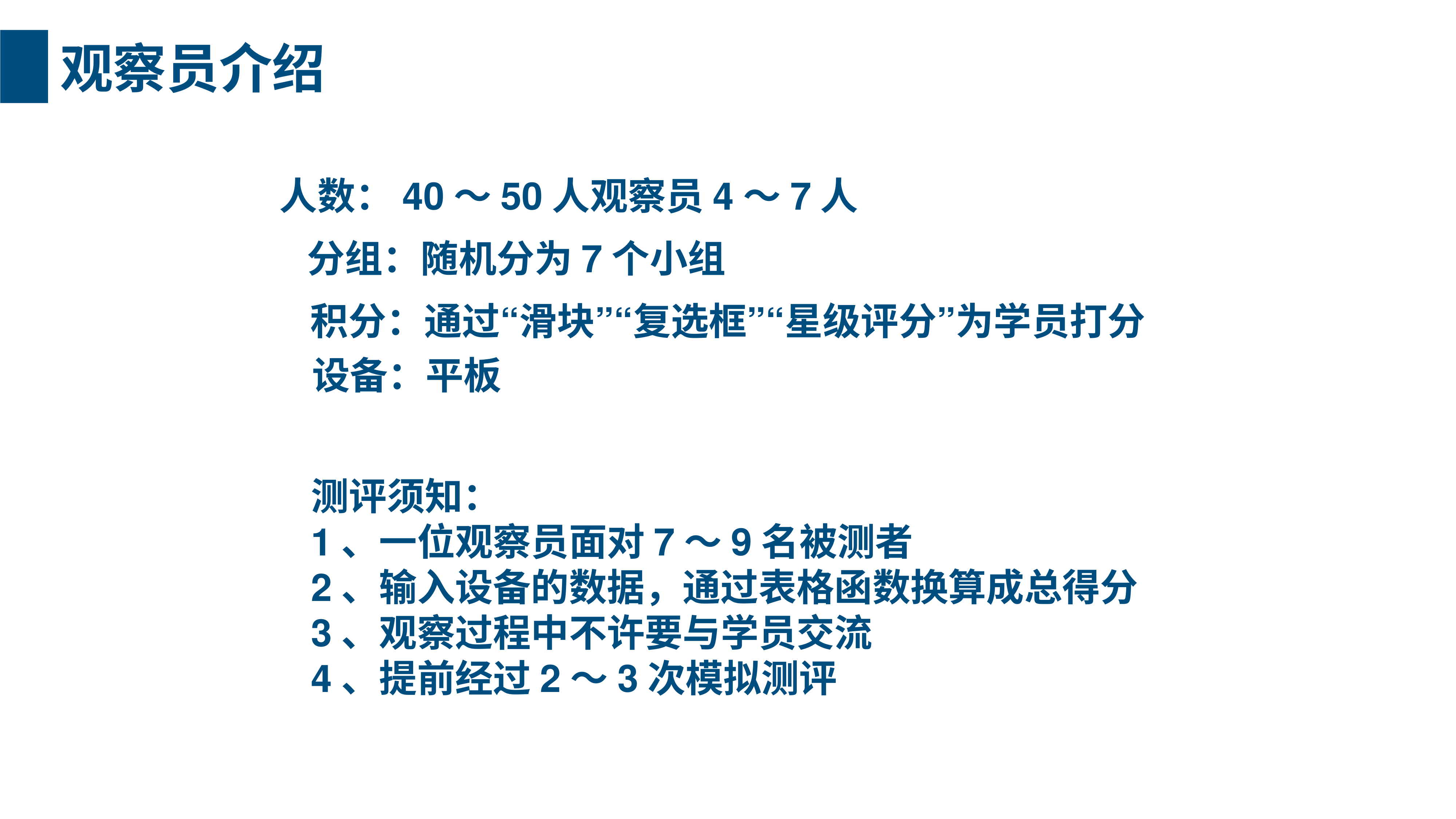

观察员介绍

人数：40～50人观察员4～7人
分组：随机分为7个小组
积分：通过“滑块”“复选框”“星级评分”为学员打分
设备：平板
测评须知：
1、一位观察员面对7～9名被测者
2、输入设备的数据，通过表格函数换算成总得分
3、观察过程中不许要与学员交流
4、提前经过2～3次模拟测评